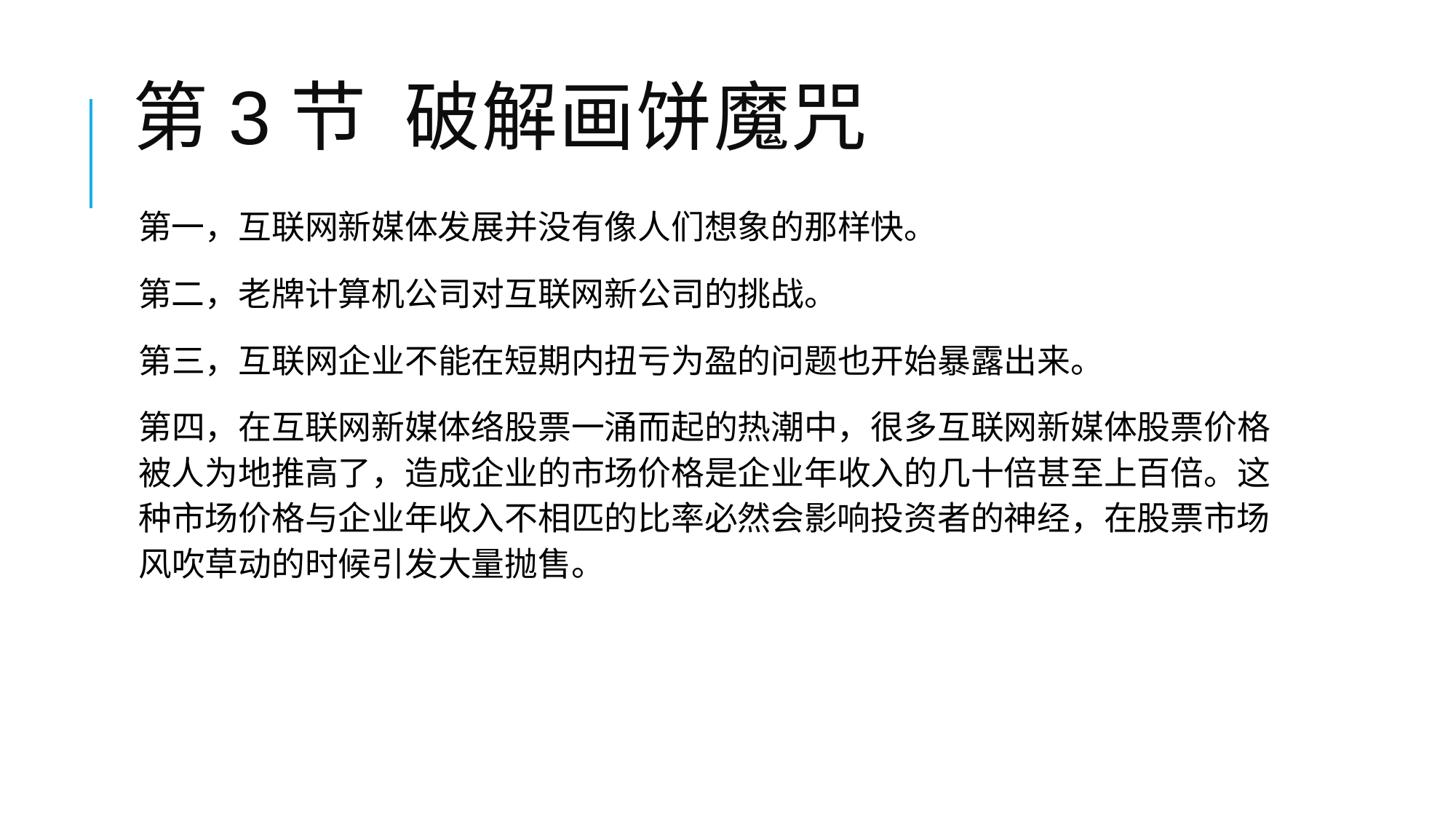

# 第3节  破解画饼魔咒
第一，互联网新媒体发展并没有像人们想象的那样快。
第二，老牌计算机公司对互联网新公司的挑战。
第三，互联网企业不能在短期内扭亏为盈的问题也开始暴露出来。
第四，在互联网新媒体络股票一涌而起的热潮中，很多互联网新媒体股票价格被人为地推高了，造成企业的市场价格是企业年收入的几十倍甚至上百倍。这种市场价格与企业年收入不相匹的比率必然会影响投资者的神经，在股票市场风吹草动的时候引发大量抛售。